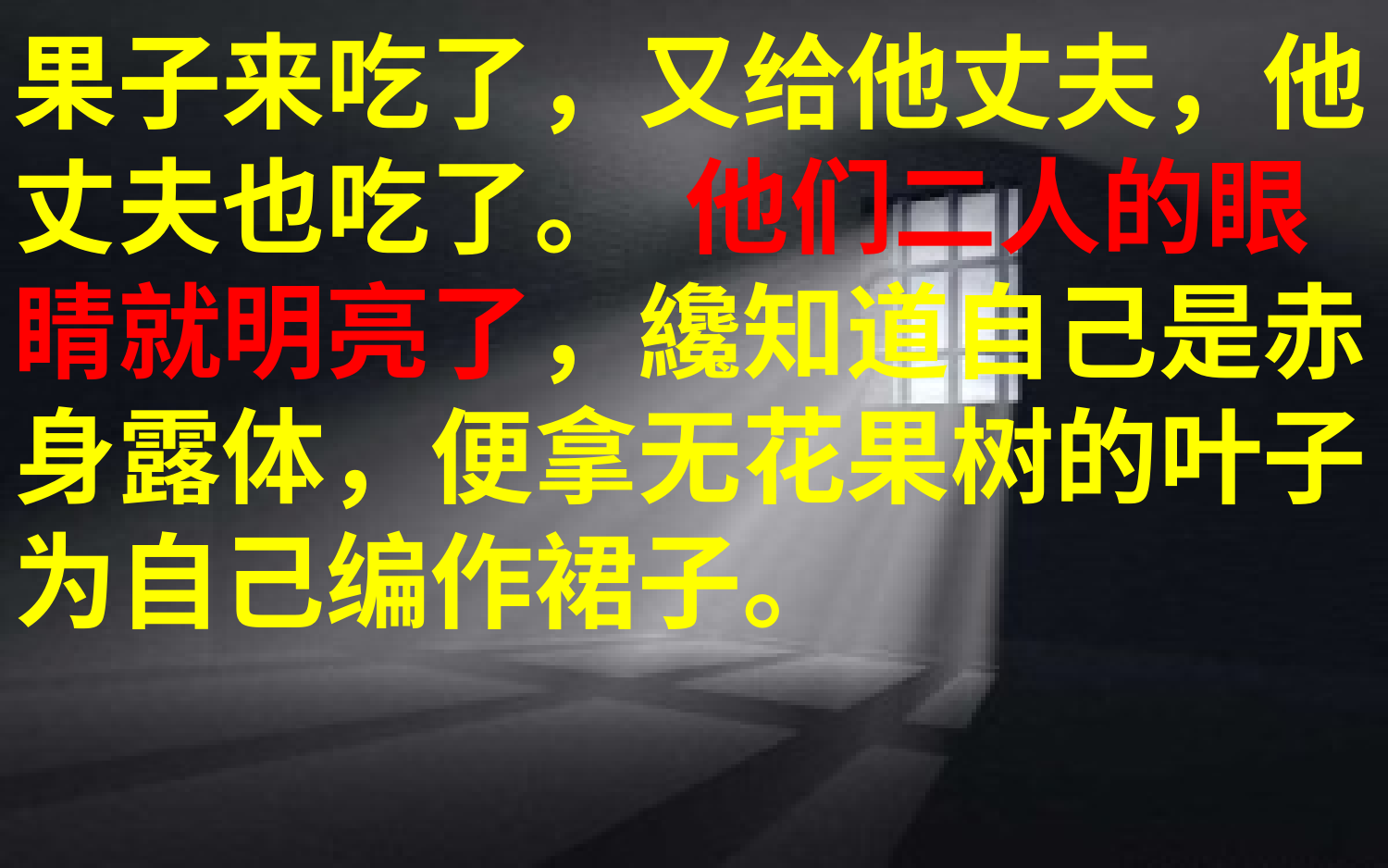

果子来吃了，又给他丈夫，他丈夫也吃了。  他们二人的眼睛就明亮了，纔知道自己是赤身露体，便拿无花果树的叶子为自己编作裙子。